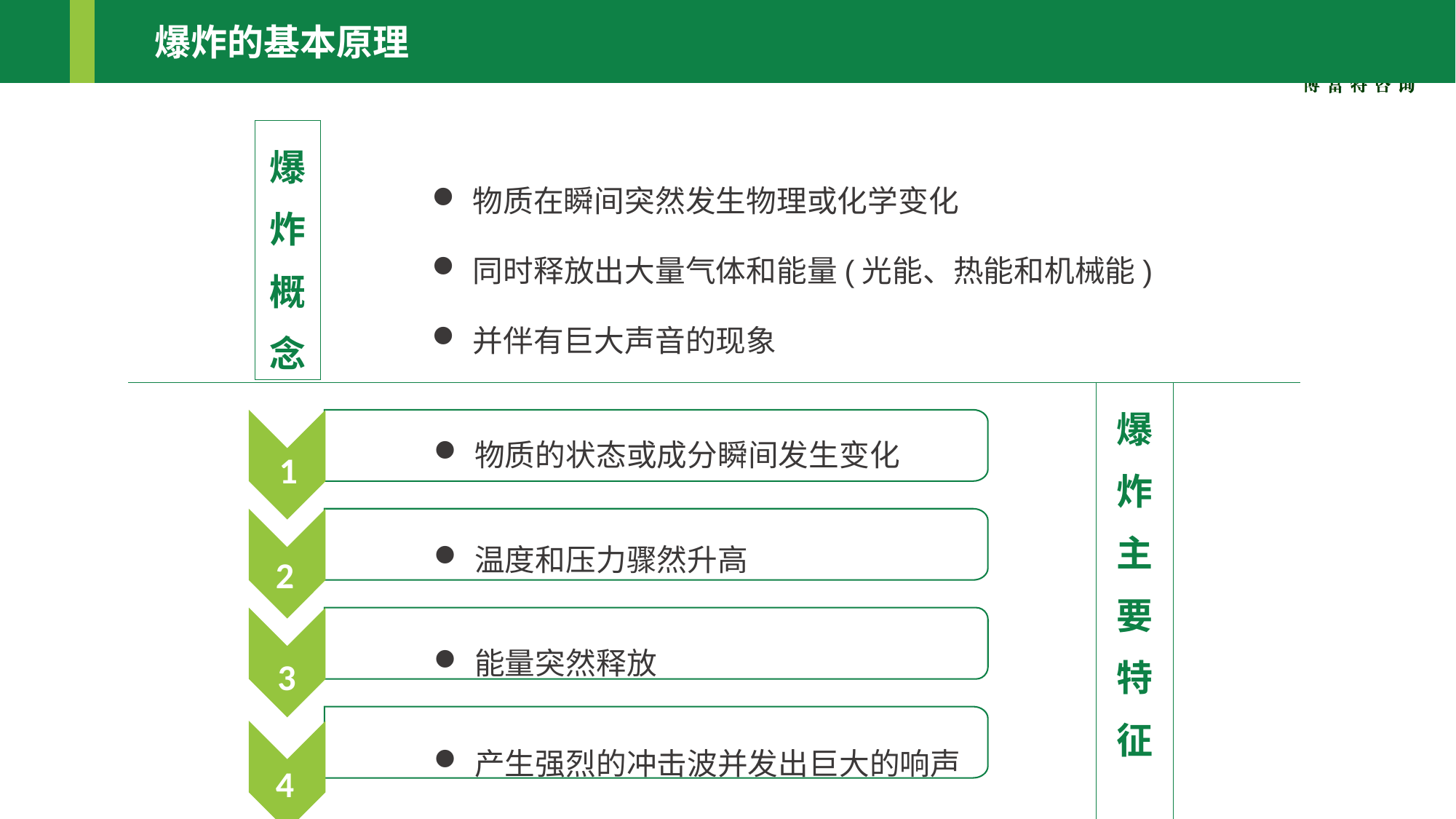

爆炸的基本原理
爆炸概念
物质在瞬间突然发生物理或化学变化
同时释放出大量气体和能量(光能、热能和机械能)
并伴有巨大声音的现象

爆炸主要特征

物质的状态或成分瞬间发生变化
1

温度和压力骤然升高
2

能量突然释放
3

产生强烈的冲击波并发出巨大的响声
4